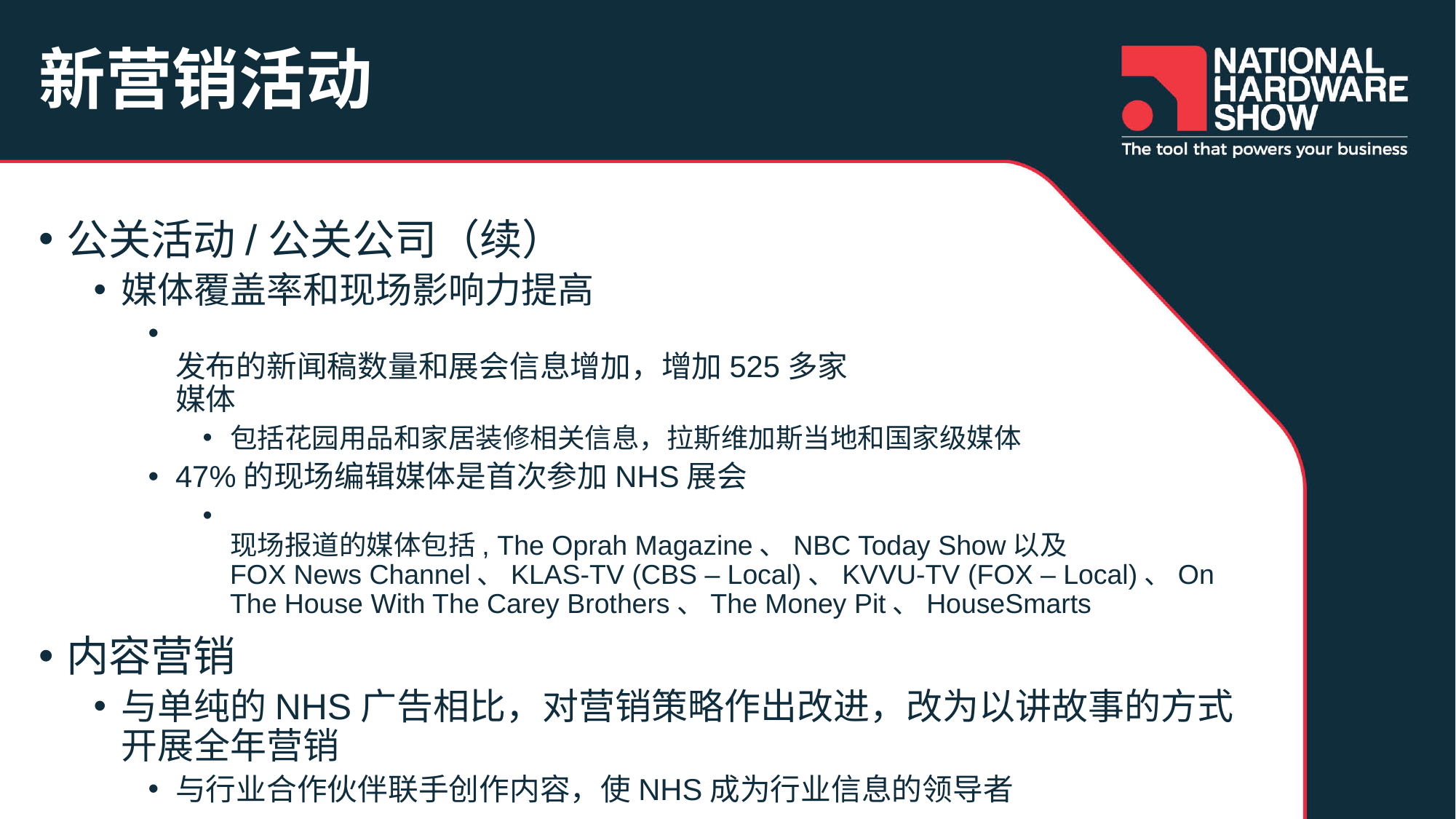

# 新营销活动
公关活动/公关公司（续）
媒体覆盖率和现场影响力提高
发布的新闻稿数量和展会信息增加，增加525多家
媒体
包括花园用品和家居装修相关信息，拉斯维加斯当地和国家级媒体
47%的现场编辑媒体是首次参加NHS展会
现场报道的媒体包括, The Oprah Magazine、NBC Today Show以及
FOX News Channel、KLAS-TV (CBS – Local)、KVVU-TV (FOX – Local)、On The House With The Carey Brothers、The Money Pit、HouseSmarts
内容营销
与单纯的NHS广告相比，对营销策略作出改进，改为以讲故事的方式开展全年营销
与行业合作伙伴联手创作内容，使NHS成为行业信息的领导者